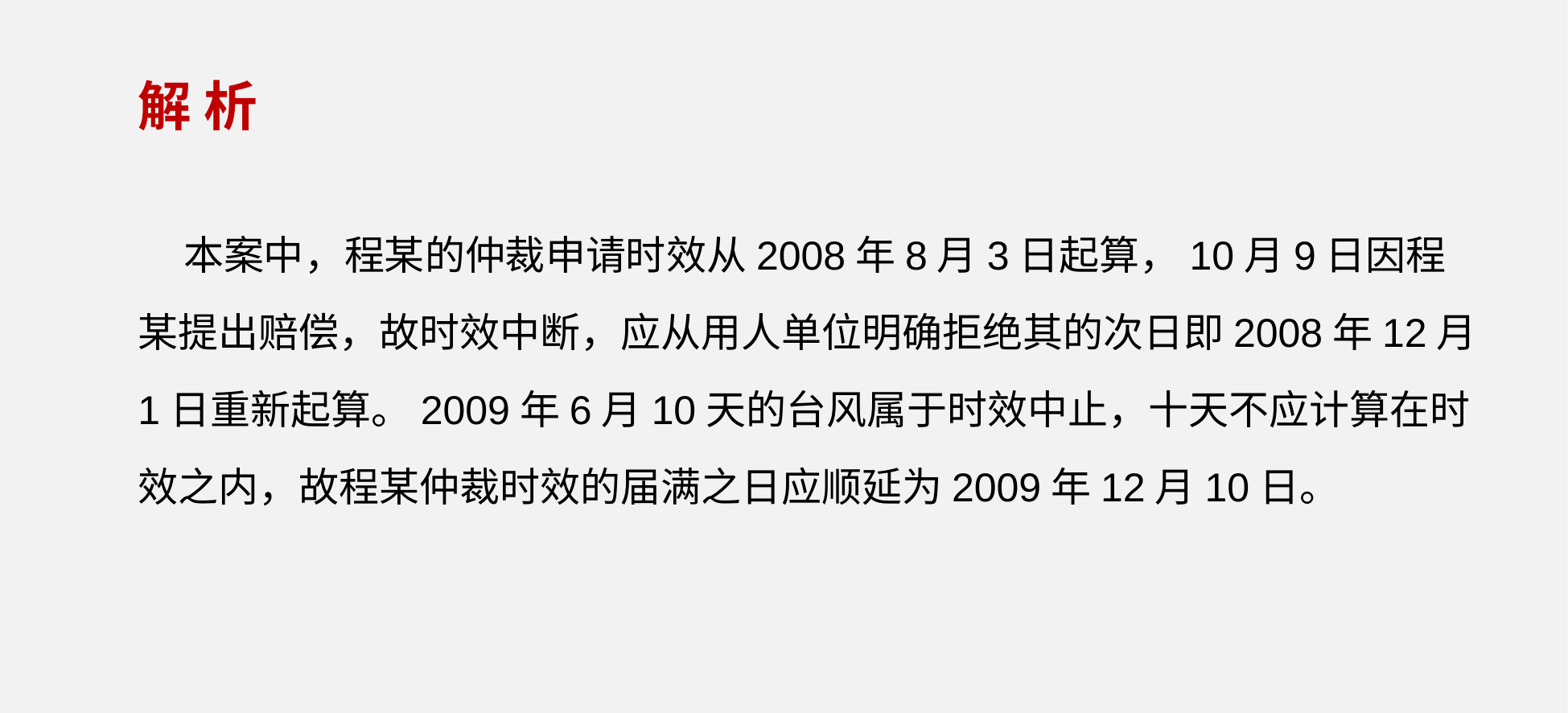

解 析

    本案中，程某的仲裁申请时效从2008年8月3日起算，10月9日因程某提出赔偿，故时效中断，应从用人单位明确拒绝其的次日即2008年12月1日重新起算。2009年6月10天的台风属于时效中止，十天不应计算在时效之内，故程某仲裁时效的届满之日应顺延为2009年12月10日。